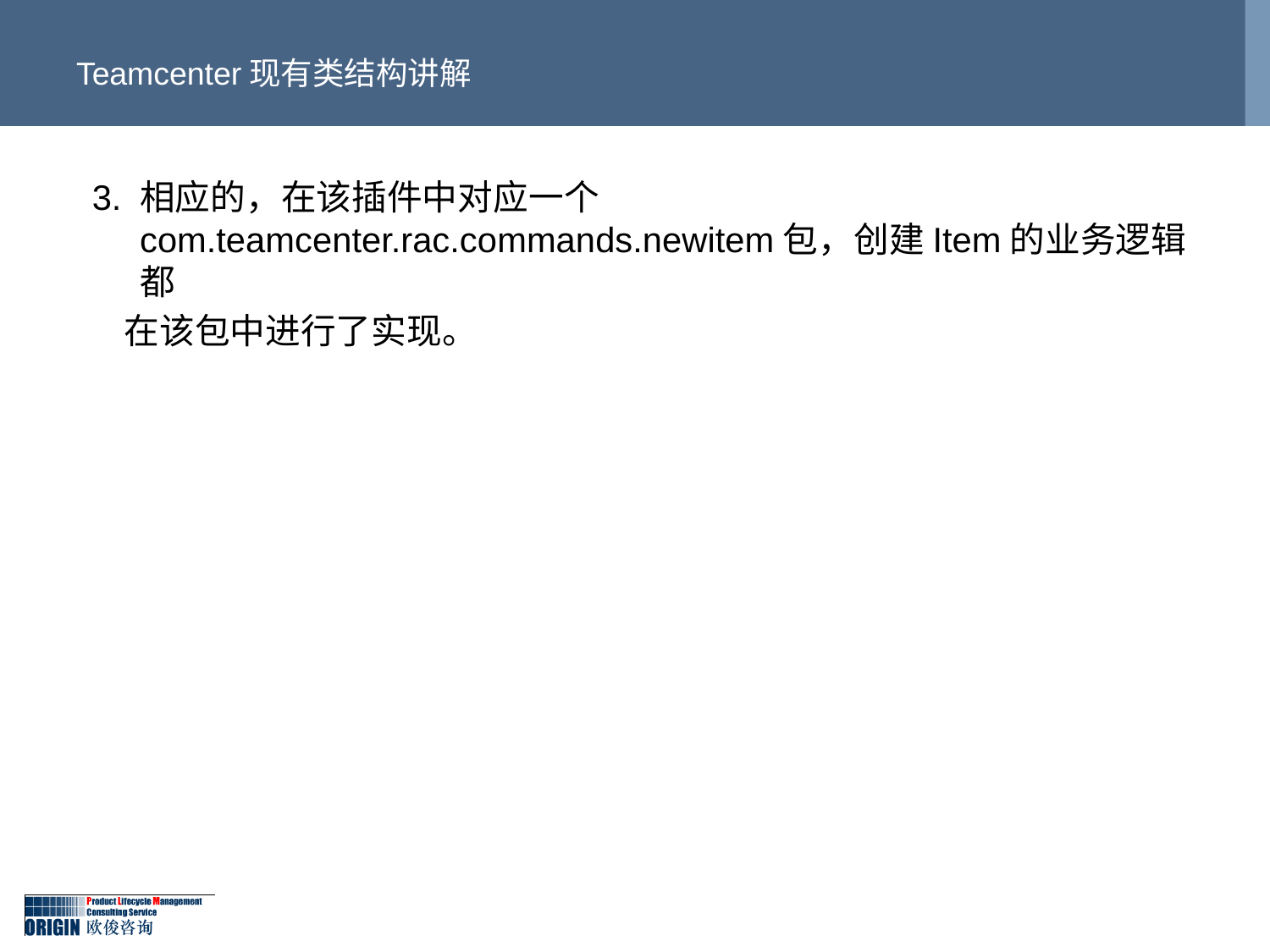

# Teamcenter现有类结构讲解
3. 相应的，在该插件中对应一个com.teamcenter.rac.commands.newitem包，创建Item的业务逻辑都
   在该包中进行了实现。